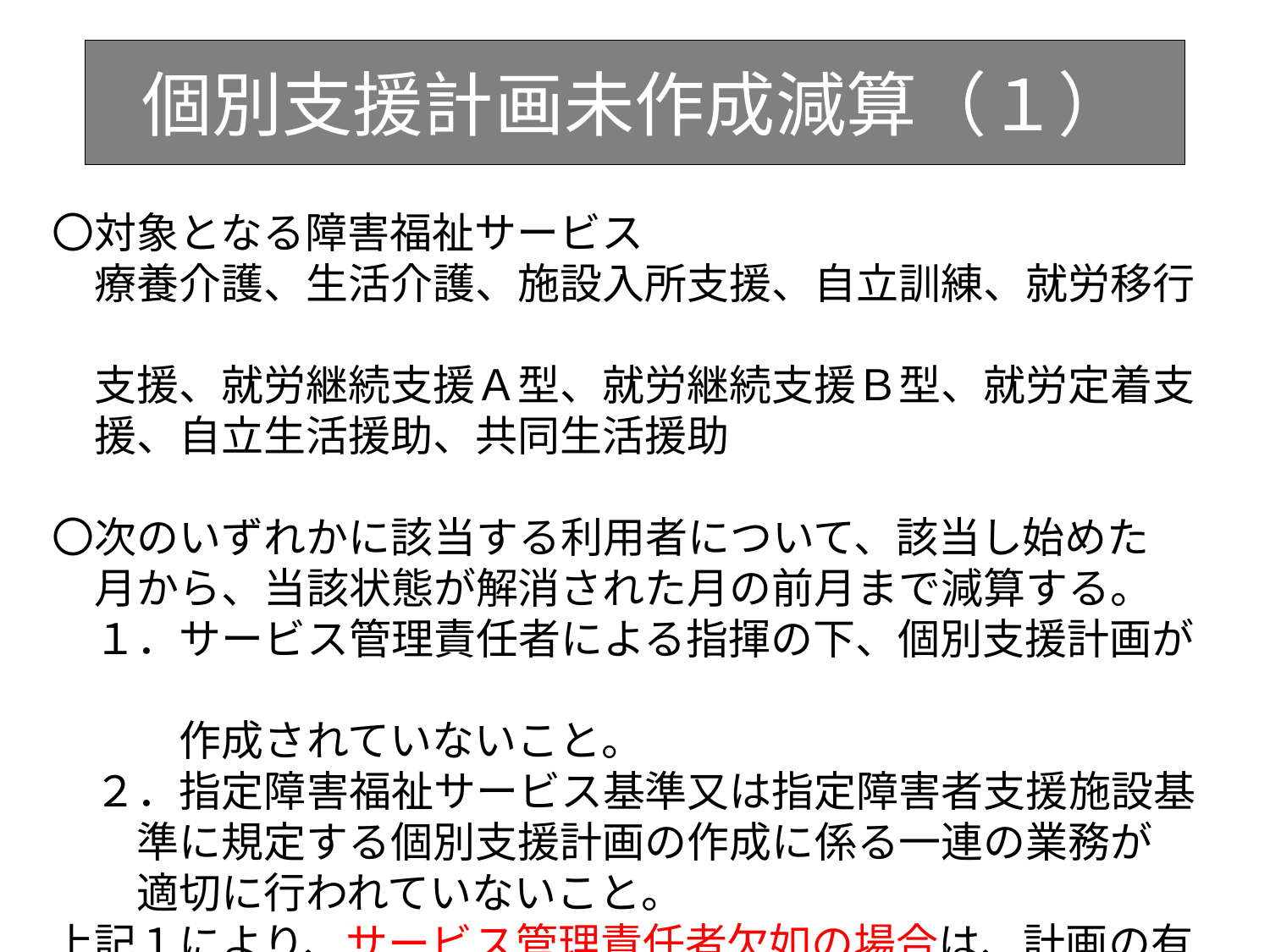

個別支援計画未作成減算（１）
〇対象となる障害福祉サービス
　療養介護、生活介護、施設入所支援、自立訓練、就労移行
　支援、就労継続支援Ａ型、就労継続支援Ｂ型、就労定着支
　援、自立生活援助、共同生活援助

〇次のいずれかに該当する利用者について、該当し始めた
　月から、当該状態が解消された月の前月まで減算する。
　１．サービス管理責任者による指揮の下、個別支援計画が
　　　作成されていないこと。
　２．指定障害福祉サービス基準又は指定障害者支援施設基
　　準に規定する個別支援計画の作成に係る一連の業務が
　　適切に行われていないこと。
上記１により、サービス管理責任者欠如の場合は、計画の有無に関わらず個別支援計画未作成減算の対象となる。